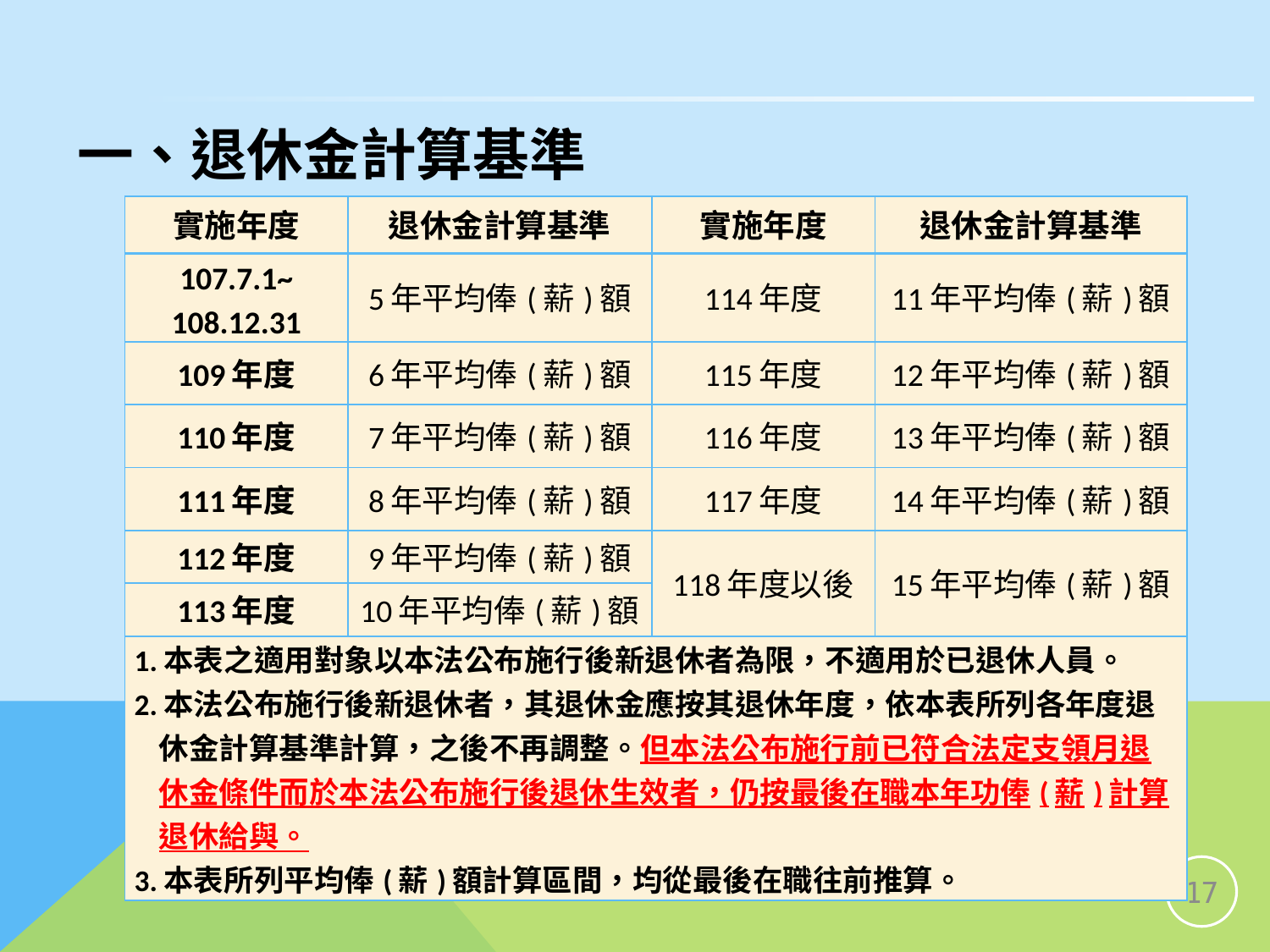

# 一、退休金計算基準
| 實施年度 | 退休金計算基準 | 實施年度 | 退休金計算基準 |
| --- | --- | --- | --- |
| 107.7.1~ 108.12.31 | 5年平均俸(薪)額 | 114年度 | 11年平均俸(薪)額 |
| 109年度 | 6年平均俸(薪)額 | 115年度 | 12年平均俸(薪)額 |
| 110年度 | 7年平均俸(薪)額 | 116年度 | 13年平均俸(薪)額 |
| 111年度 | 8年平均俸(薪)額 | 117年度 | 14年平均俸(薪)額 |
| 112年度 | 9年平均俸(薪)額 | 118年度以後 | 15年平均俸(薪)額 |
| 113年度 | 10年平均俸(薪)額 |  |  |
| 1.本表之適用對象以本法公布施行後新退休者為限，不適用於已退休人員。 2.本法公布施行後新退休者，其退休金應按其退休年度，依本表所列各年度退休金計算基準計算，之後不再調整。但本法公布施行前已符合法定支領月退休金條件而於本法公布施行後退休生效者，仍按最後在職本年功俸(薪)計算退休給與。 3.本表所列平均俸(薪)額計算區間，均從最後在職往前推算。 |  |  |  |
17